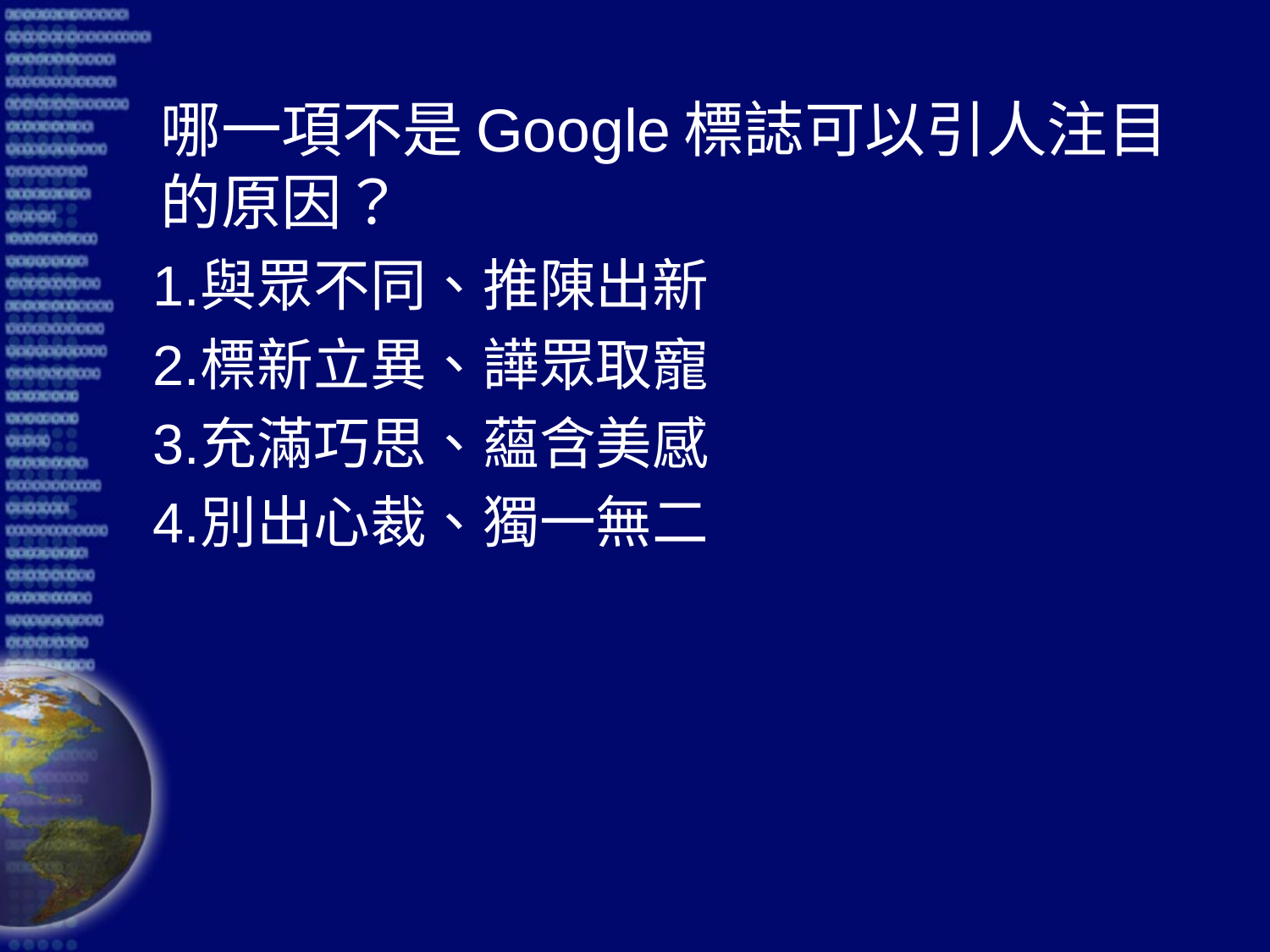

# 哪一項不是Google標誌可以引人注目的原因？
與眾不同、推陳出新
標新立異、譁眾取寵
充滿巧思、蘊含美感
別出心裁、獨一無二